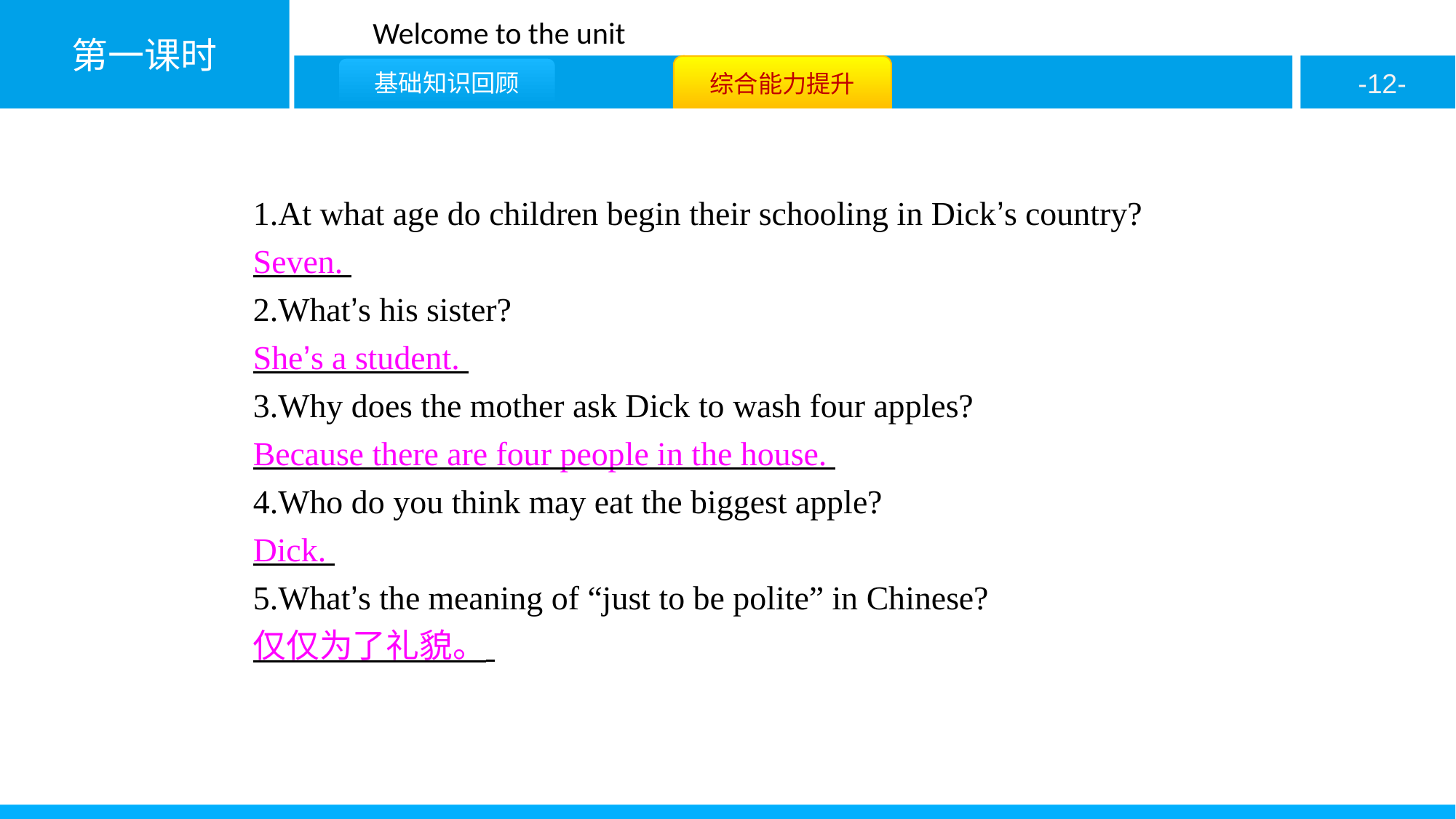

1.At what age do children begin their schooling in Dick’s country?
Seven.
2.What’s his sister?
She’s a student.
3.Why does the mother ask Dick to wash four apples?
Because there are four people in the house.
4.Who do you think may eat the biggest apple?
Dick.
5.What’s the meaning of “just to be polite” in Chinese?
仅仅为了礼貌。